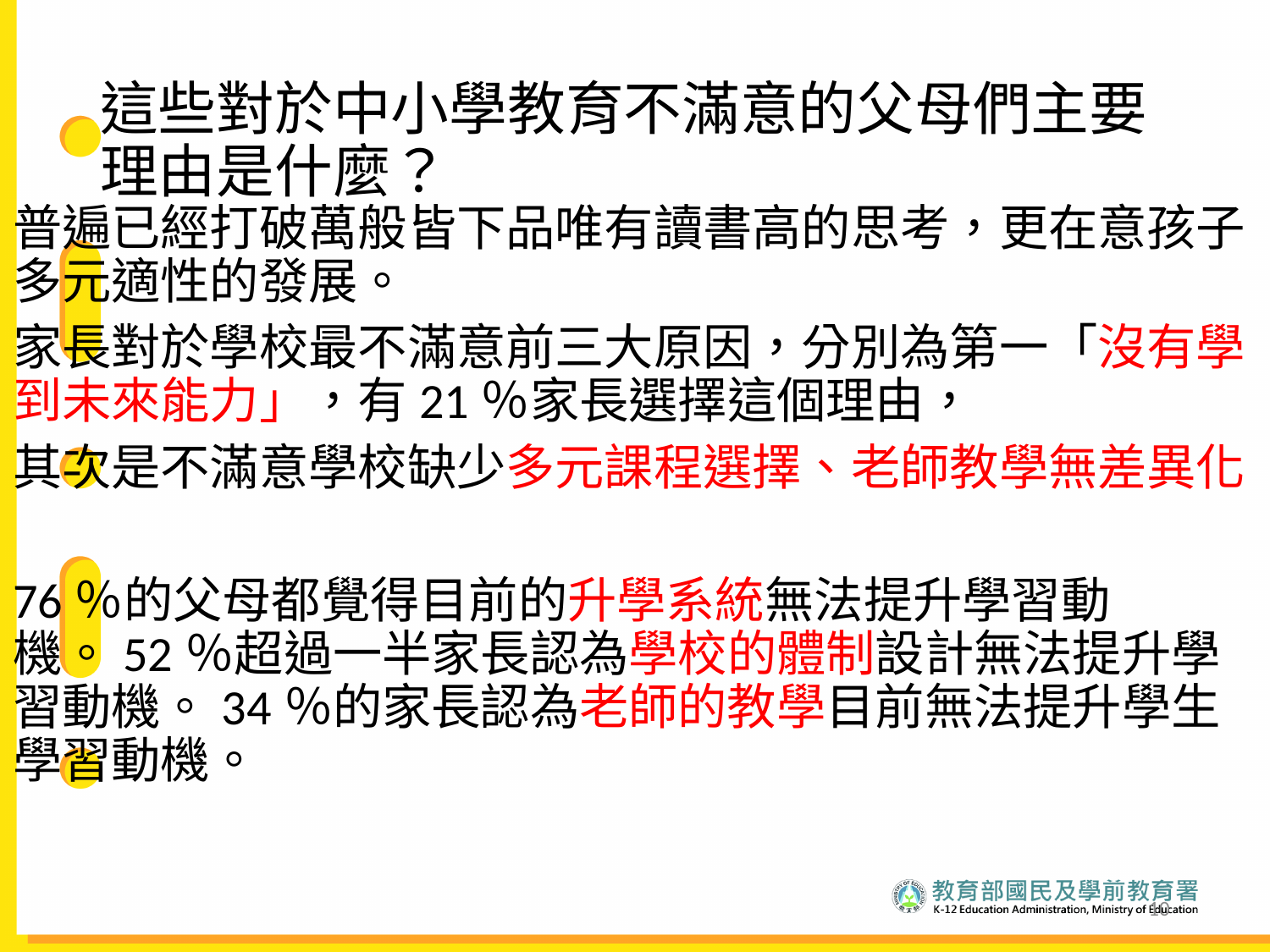

# 這些對於中小學教育不滿意的父母們主要理由是什麼？
普遍已經打破萬般皆下品唯有讀書高的思考，更在意孩子多元適性的發展。
家長對於學校最不滿意前三大原因，分別為第一「沒有學到未來能力」，有21％家長選擇這個理由，
其次是不滿意學校缺少多元課程選擇、老師教學無差異化

76％的父母都覺得目前的升學系統無法提升學習動機。52％超過一半家長認為學校的體制設計無法提升學習動機。34％的家長認為老師的教學目前無法提升學生學習動機。
10